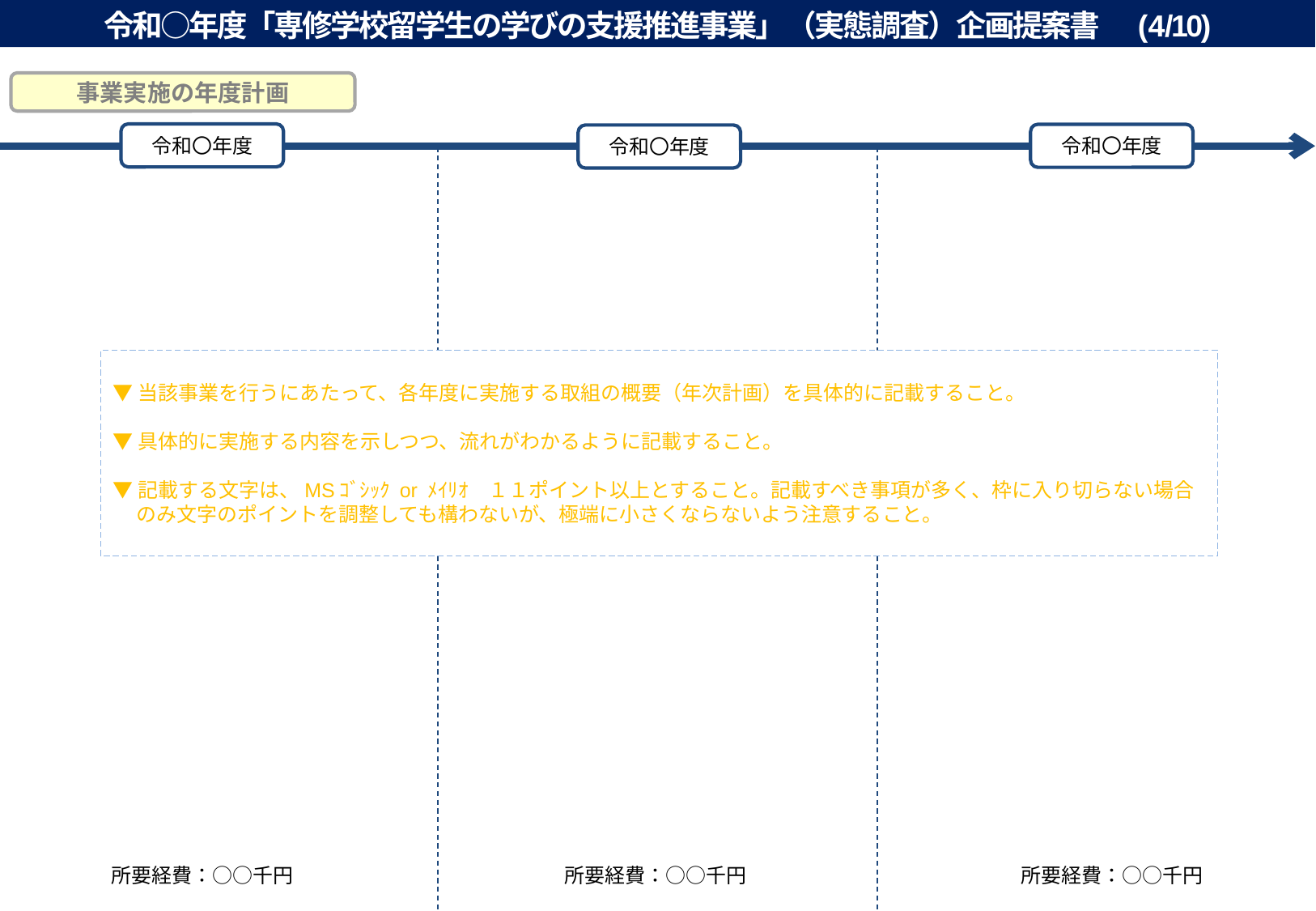

令和○年度「専修学校留学生の学びの支援推進事業」（実態調査）企画提案書　(4/10)
令和３年度「専修学校留学生の学びの支援推進事業」（実態調査）企画提案書　(4/10)
事業実施の年度計画
令和〇年度
令和〇年度
令和〇年度

▼当該事業を行うにあたって、各年度に実施する取組の概要（年次計画）を具体的に記載すること。

▼具体的に実施する内容を示しつつ、流れがわかるように記載すること。

▼記載する文字は、MSｺﾞｼｯｸ or ﾒｲﾘｵ　１１ポイント以上とすること。記載すべき事項が多く、枠に入り切らない場合のみ文字のポイントを調整しても構わないが、極端に小さくならないよう注意すること。

所要経費：○○千円
所要経費：○○千円
所要経費：○○千円